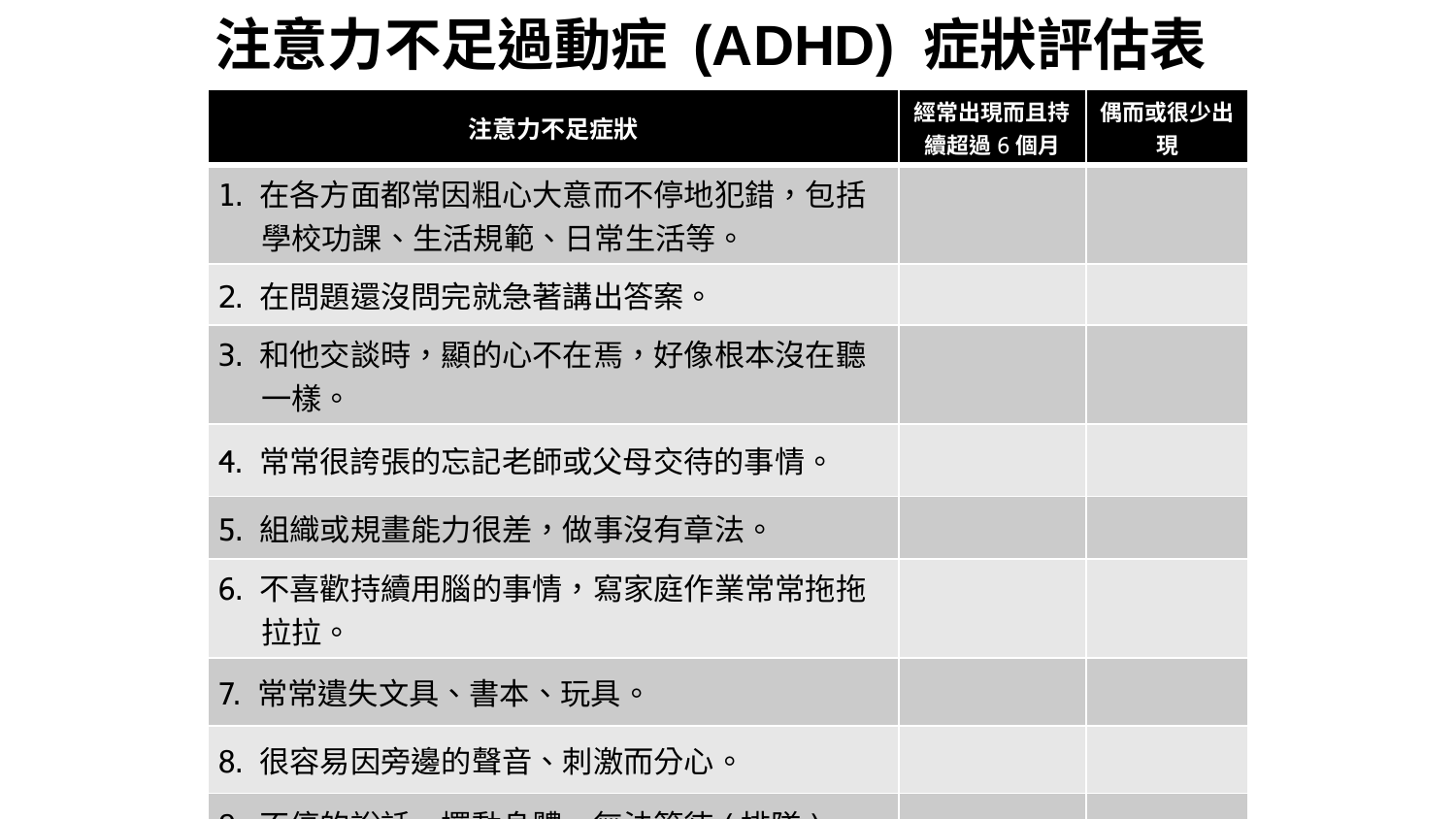

注意力不足過動症 (ADHD) 症狀評估表
| 注意力不足症狀 | 經常出現而且持續超過6個月 | 偶而或很少出現 |
| --- | --- | --- |
| 1. 在各方面都常因粗心大意而不停地犯錯，包括 學校功課、生活規範、日常生活等。 |  |  |
| 2. 在問題還沒問完就急著講出答案。 |  |  |
| 3. 和他交談時，顯的心不在焉，好像根本沒在聽 一樣。 |  |  |
| 4. 常常很誇張的忘記老師或父母交待的事情。 |  |  |
| 5. 組織或規畫能力很差，做事沒有章法。 |  |  |
| 6. 不喜歡持續用腦的事情，寫家庭作業常常拖拖 拉拉。 |  |  |
| 7. 常常遺失文具、書本、玩具。 |  |  |
| 8. 很容易因旁邊的聲音、刺激而分心。 |  |  |
| 9. 不停的說話、擺動身體、無法等待(排隊)。 |  |  |